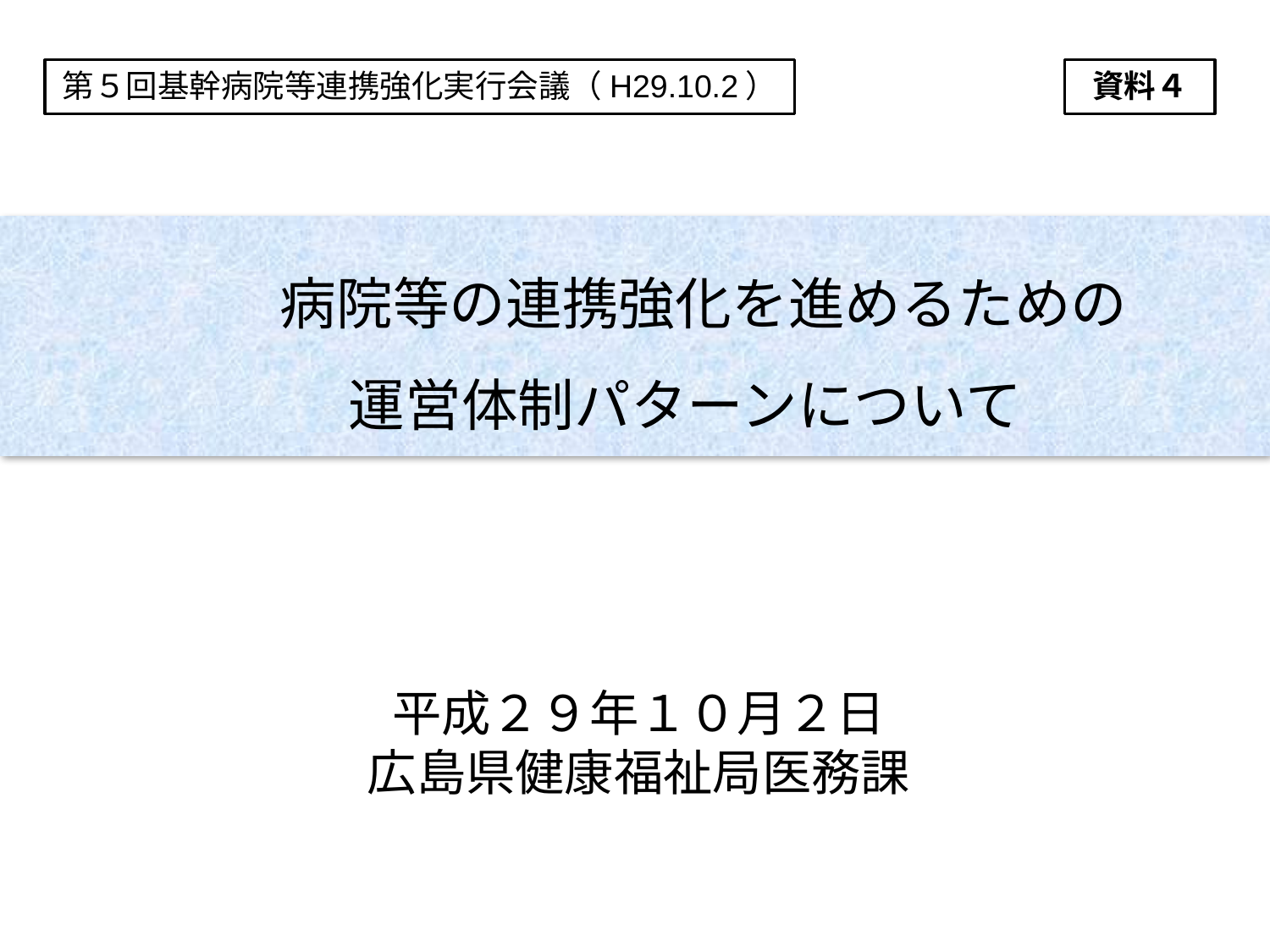

第５回基幹病院等連携強化実行会議（H29.10.2）
資料４
　　　病院等の連携強化を進めるための
運営体制パターンについて
平成２９年１０月２日
広島県健康福祉局医務課